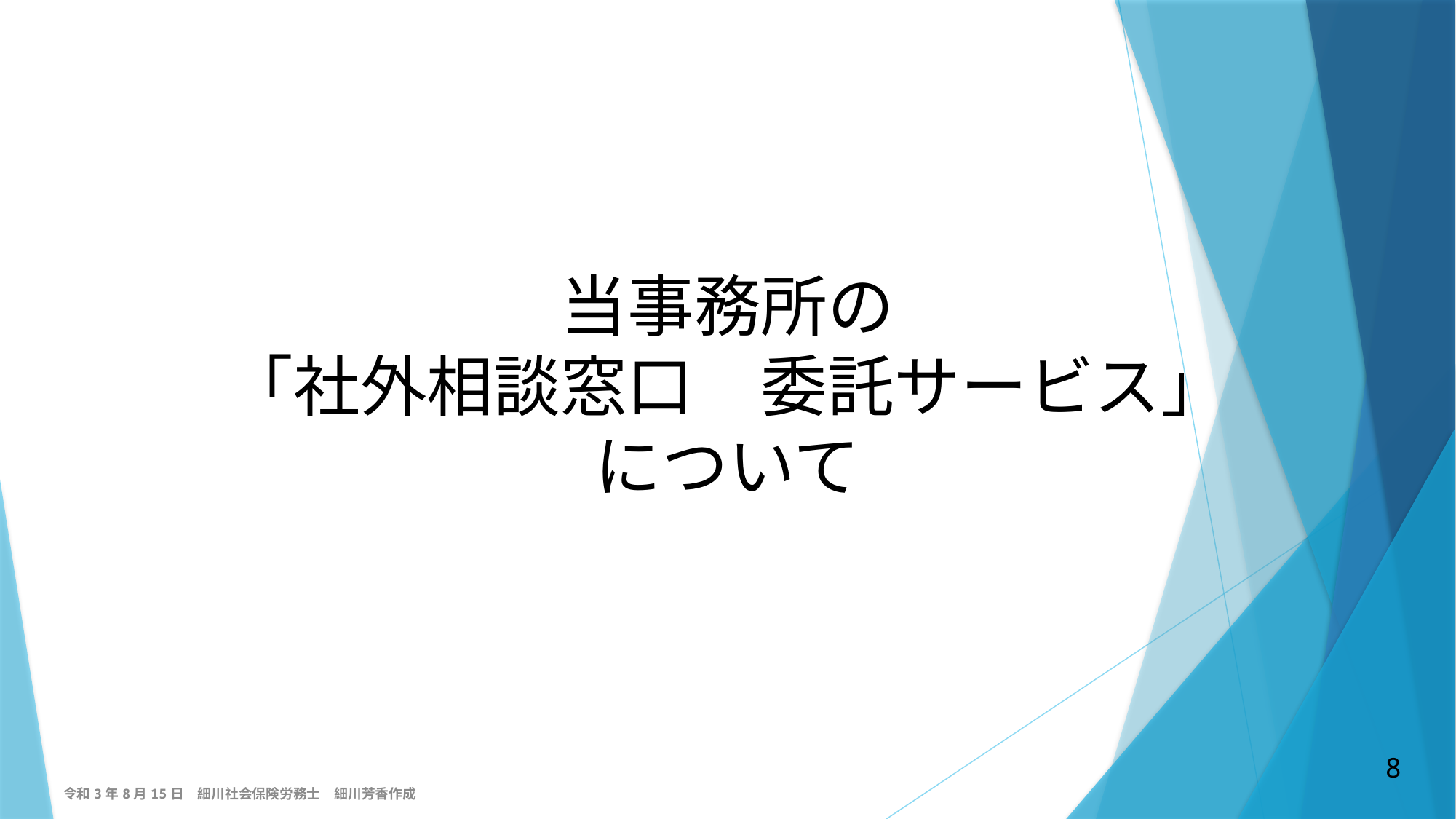

# 当事務所の 「社外相談窓口　委託サービス」 について
8
令和3年8月15日　細川社会保険労務士　細川芳香作成